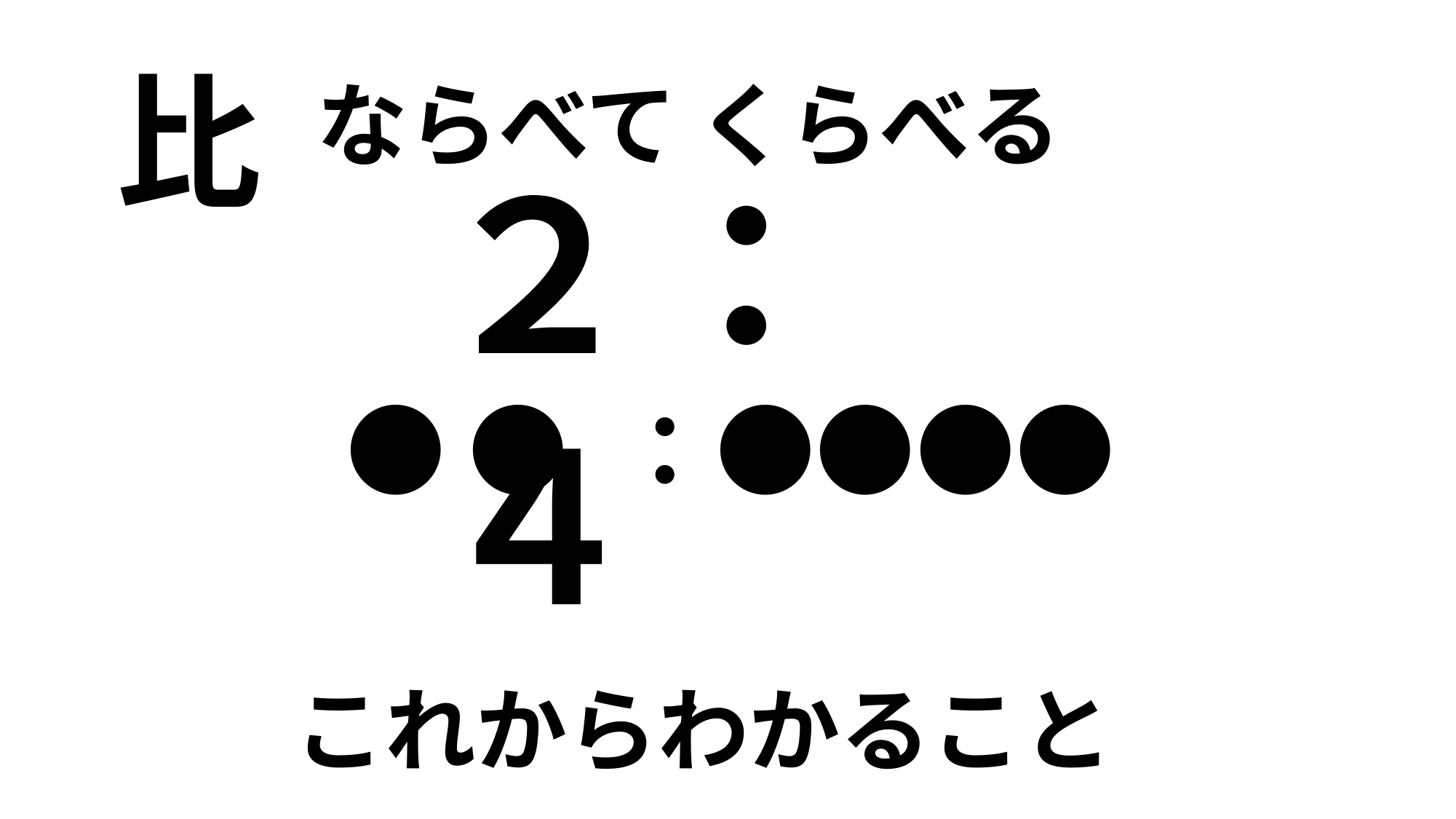

比
ならべて くらべる
２：４
● ● ：●●●●
これからわかること